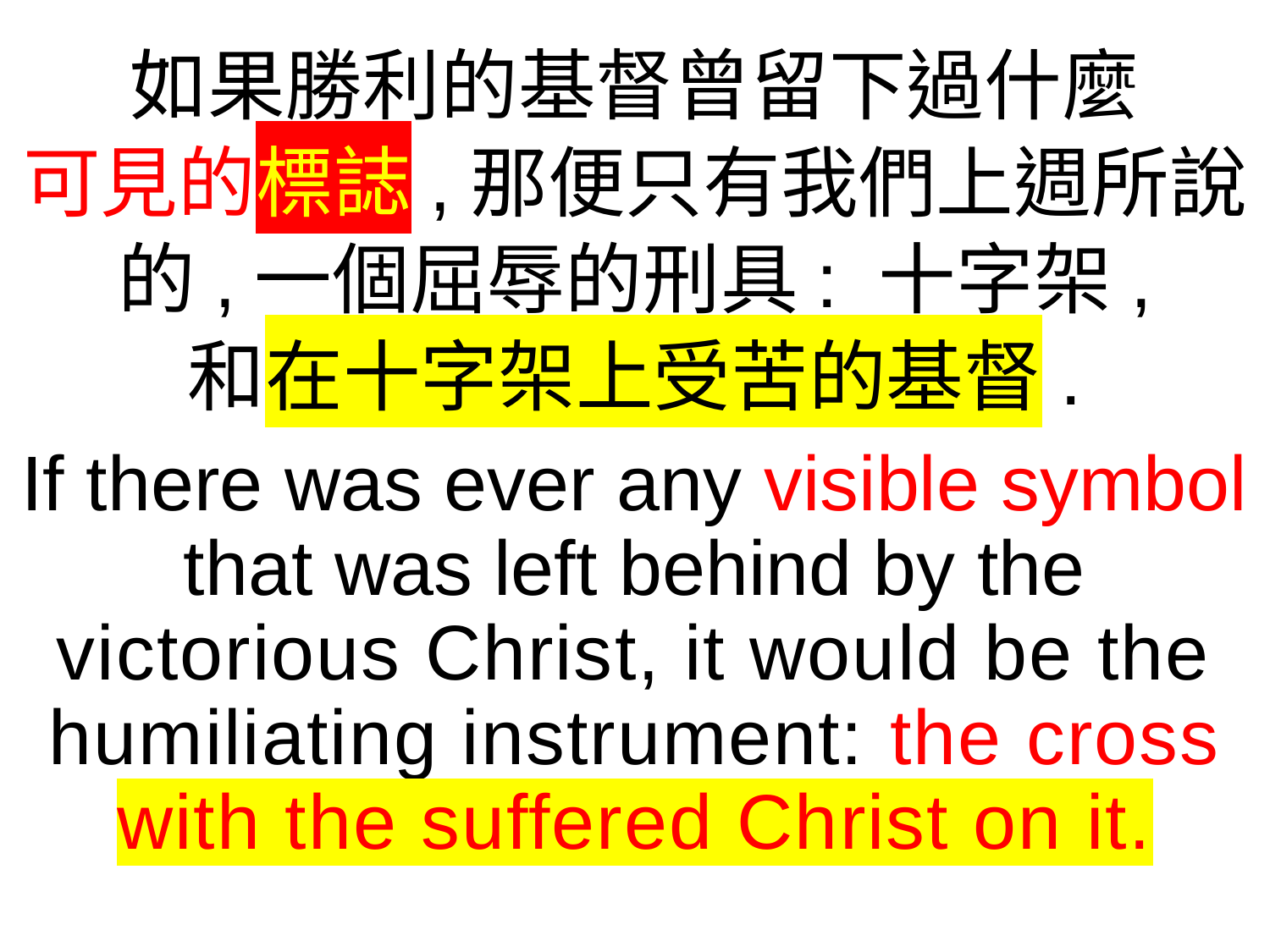

如果勝利的基督曾留下過什麼
可見的標誌,那便只有我們上週所說的,一個屈辱的刑具: 十字架,
和在十字架上受苦的基督.
If there was ever any visible symbol that was left behind by the victorious Christ, it would be the humiliating instrument: the cross with the suffered Christ on it.